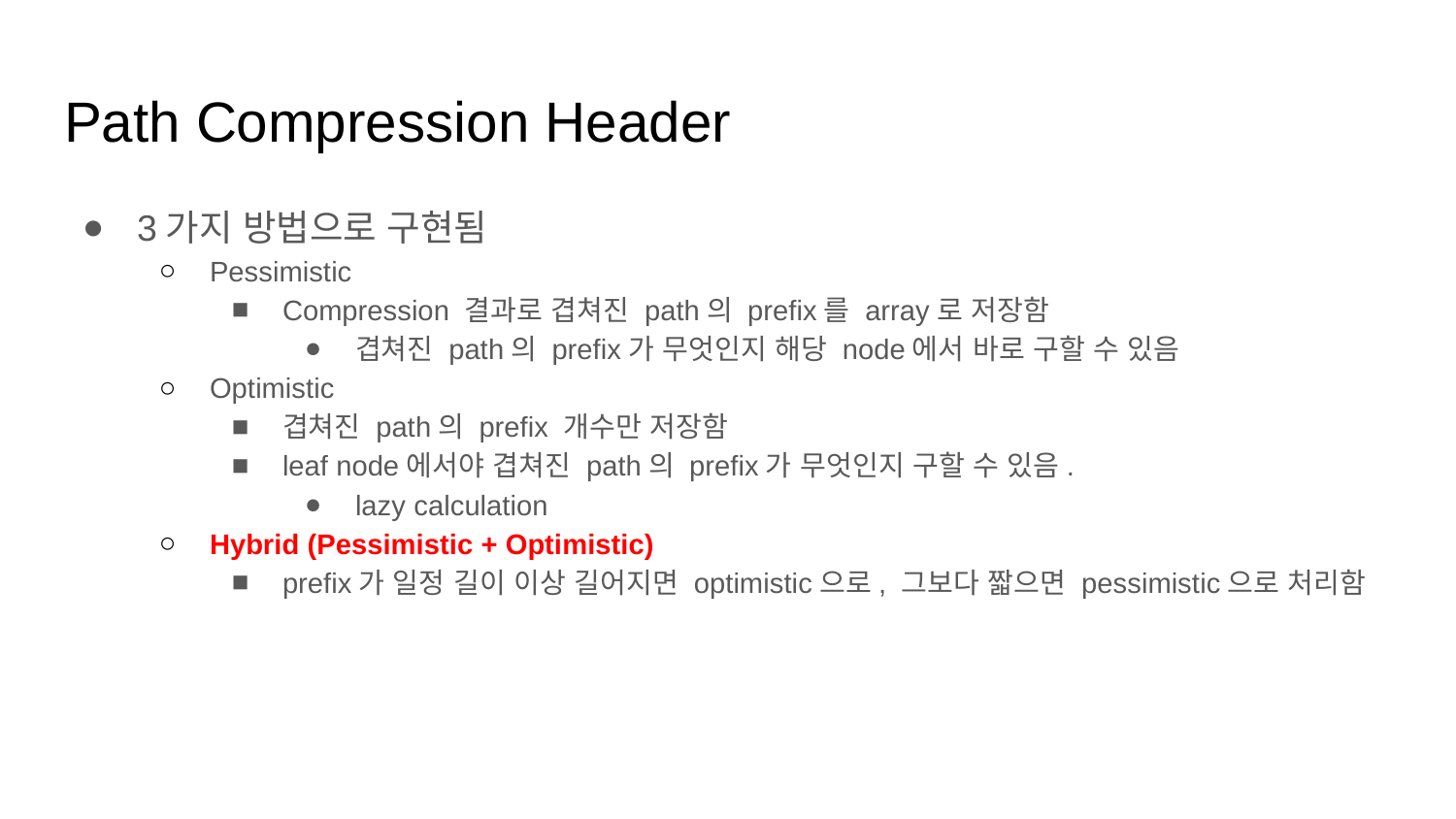

# Path Compression Header
3가지 방법으로 구현됨
Pessimistic
Compression 결과로 겹쳐진 path의 prefix를 array로 저장함
겹쳐진 path의 prefix가 무엇인지 해당 node에서 바로 구할 수 있음
Optimistic
겹쳐진 path의 prefix 개수만 저장함
leaf node에서야 겹쳐진 path의 prefix가 무엇인지 구할 수 있음.
lazy calculation
Hybrid (Pessimistic + Optimistic)
prefix가 일정 길이 이상 길어지면 optimistic으로, 그보다 짧으면 pessimistic으로 처리함